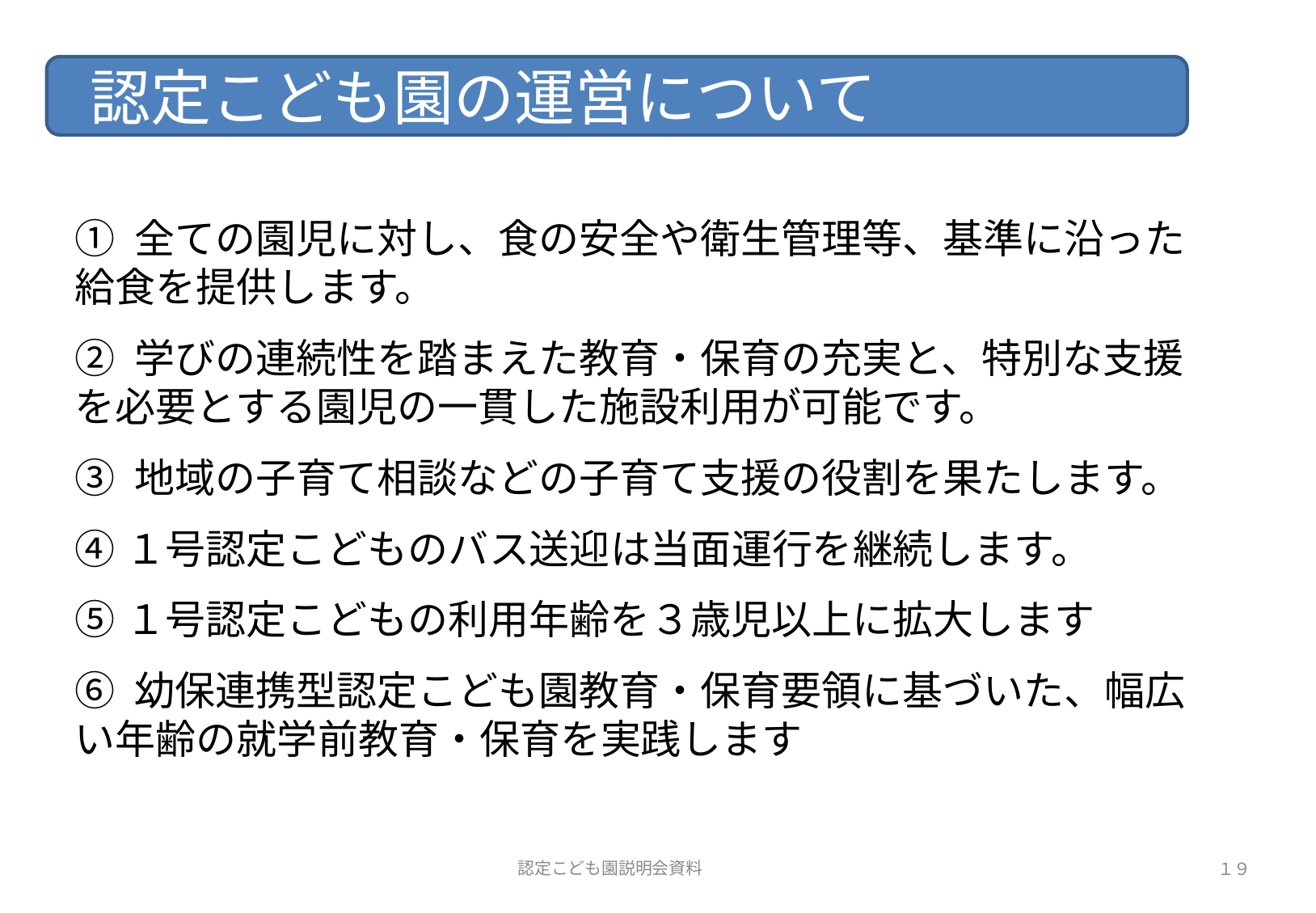

認定こども園の運営について
① 全ての園児に対し、食の安全や衛生管理等、基準に沿った給食を提供します。
② 学びの連続性を踏まえた教育・保育の充実と、特別な支援を必要とする園児の一貫した施設利用が可能です。
③ 地域の子育て相談などの子育て支援の役割を果たします。
④１号認定こどものバス送迎は当面運行を継続します。
⑤１号認定こどもの利用年齢を３歳児以上に拡大します
⑥ 幼保連携型認定こども園教育・保育要領に基づいた、幅広い年齢の就学前教育・保育を実践します

認定こども園説明会資料
１９